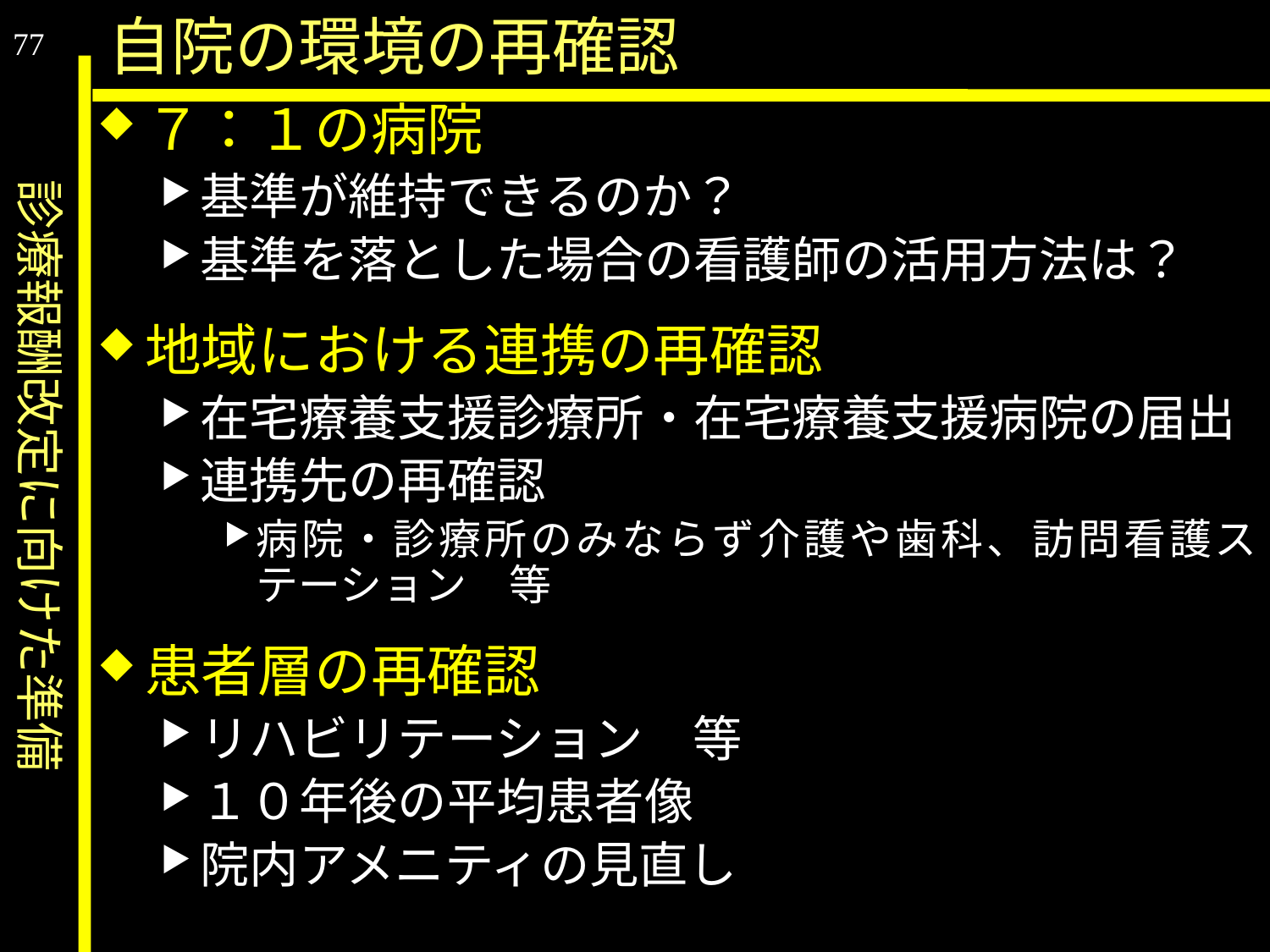

診療報酬改定に向けた準備
自院の環境の再確認
77

７：１の病院
基準が維持できるのか？
基準を落とした場合の看護師の活用方法は？

地域における連携の再確認
在宅療養支援診療所・在宅療養支援病院の届出
連携先の再確認
病院・診療所のみならず介護や歯科、訪問看護ステーション　等

患者層の再確認
リハビリテーション　等
１０年後の平均患者像
院内アメニティの見直し